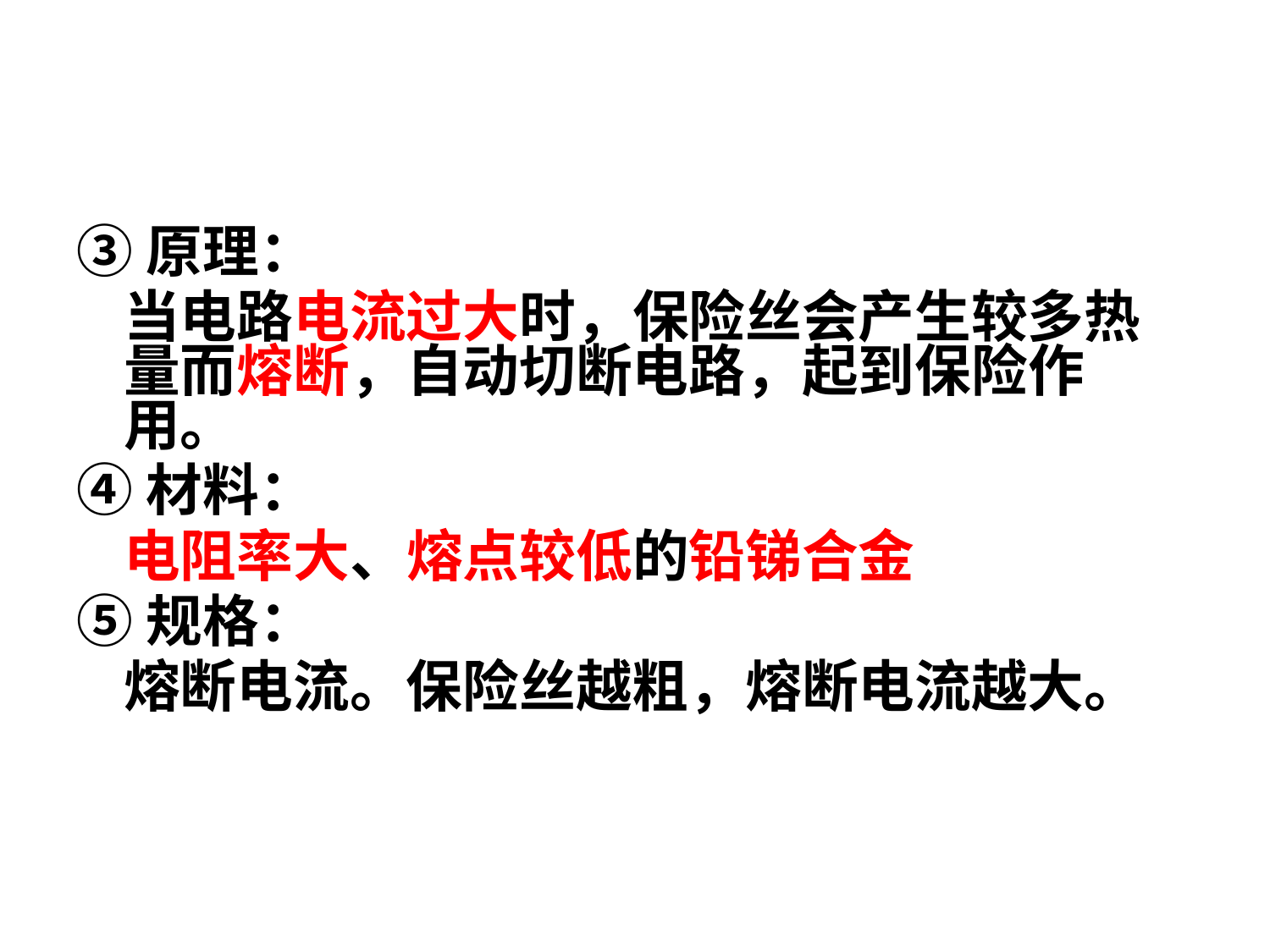

#
③原理：
当电路电流过大时，保险丝会产生较多热量而熔断，自动切断电路，起到保险作用。
④材料：
电阻率大、熔点较低的铅锑合金
⑤规格：
熔断电流。保险丝越粗，熔断电流越大。